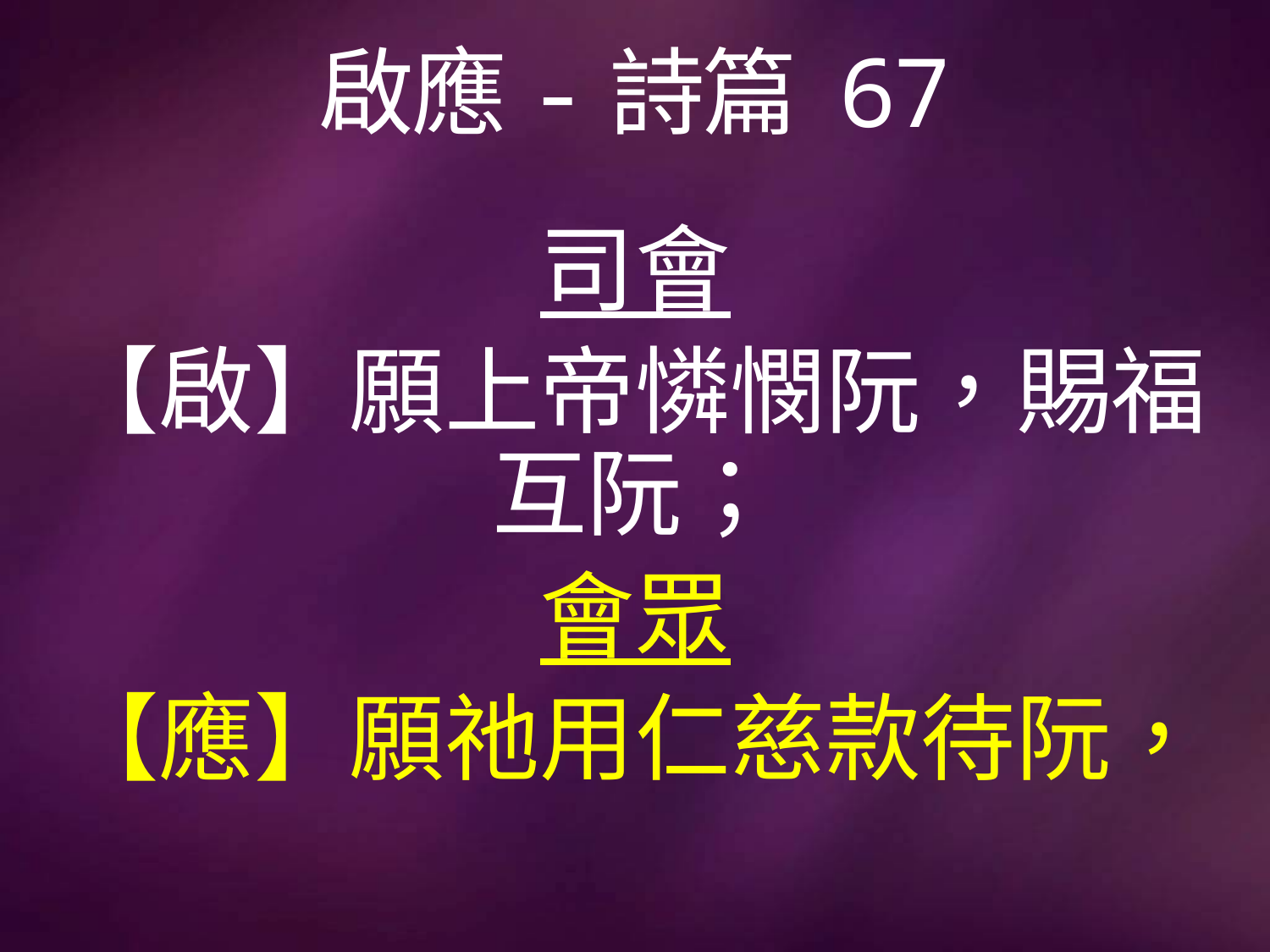

# 啟應-詩篇 67
司會
【啟】願上帝憐憫阮，賜福互阮；
會眾
【應】願祂用仁慈款待阮，